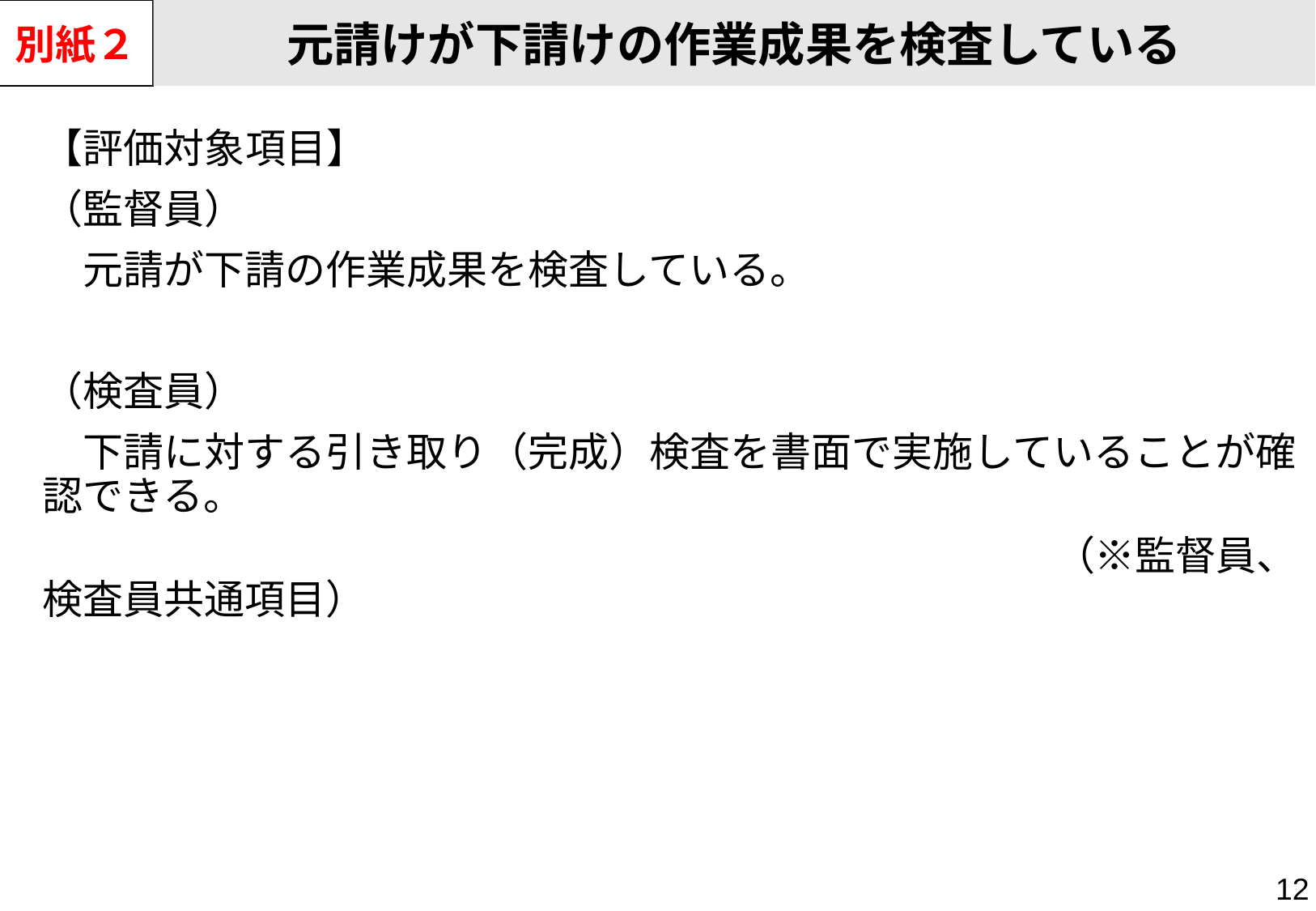

別紙２
元請けが下請けの作業成果を検査している
【評価対象項目】
（監督員）
　元請が下請の作業成果を検査している。

（検査員）
　下請に対する引き取り（完成）検査を書面で実施していることが確認できる。
　　　　　　　　　　　　　　　　　　　　　　　　　（※監督員、検査員共通項目）

12